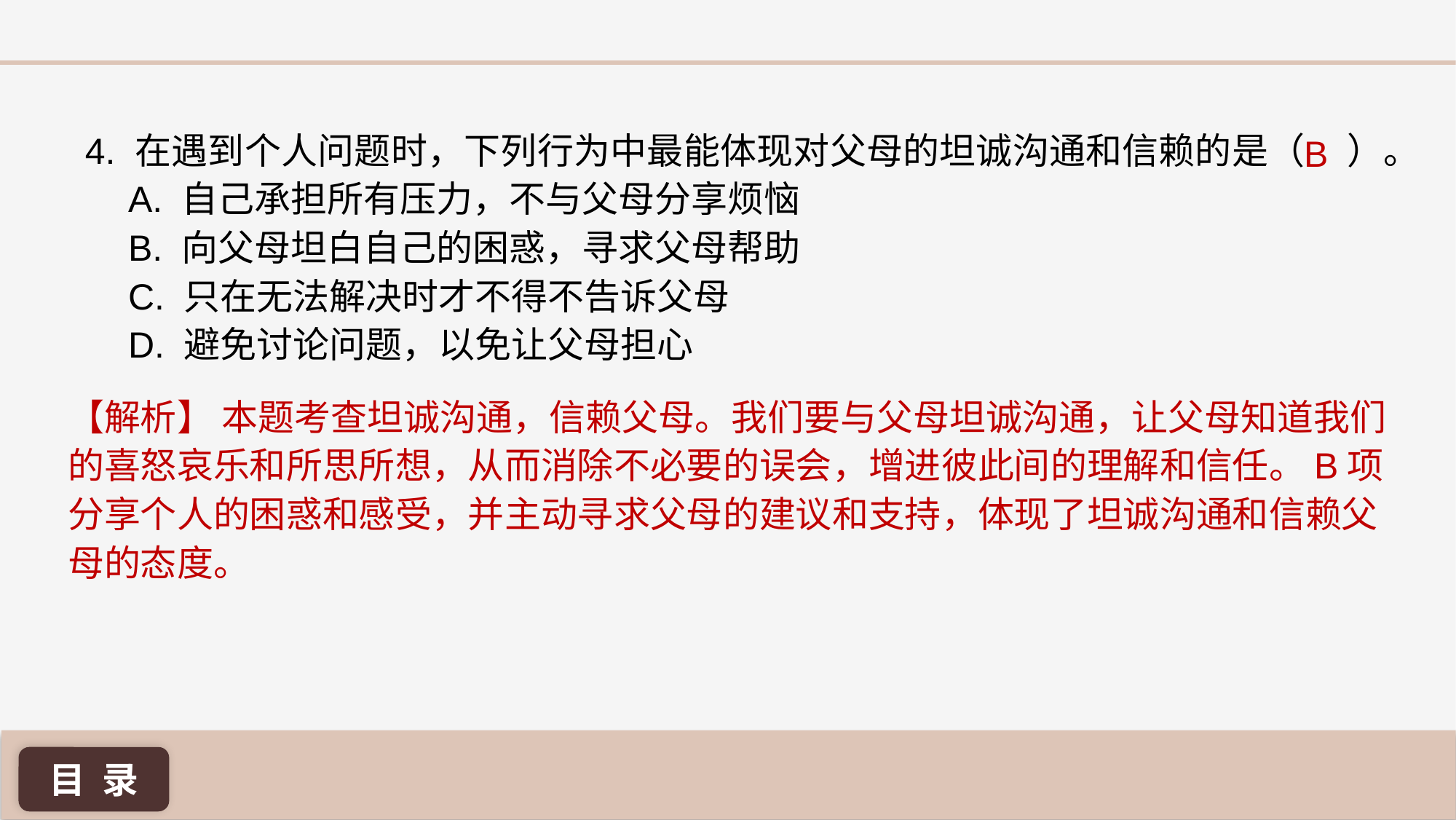

B
4. 在遇到个人问题时，下列行为中最能体现对父母的坦诚沟通和信赖的是（     ）。
A. 自己承担所有压力，不与父母分享烦恼
B. 向父母坦白自己的困惑，寻求父母帮助
C. 只在无法解决时才不得不告诉父母
D. 避免讨论问题，以免让父母担心
【解析】 本题考查坦诚沟通，信赖父母。我们要与父母坦诚沟通，让父母知道我们的喜怒哀乐和所思所想，从而消除不必要的误会，增进彼此间的理解和信任。B项分享个人的困惑和感受，并主动寻求父母的建议和支持，体现了坦诚沟通和信赖父母的态度。